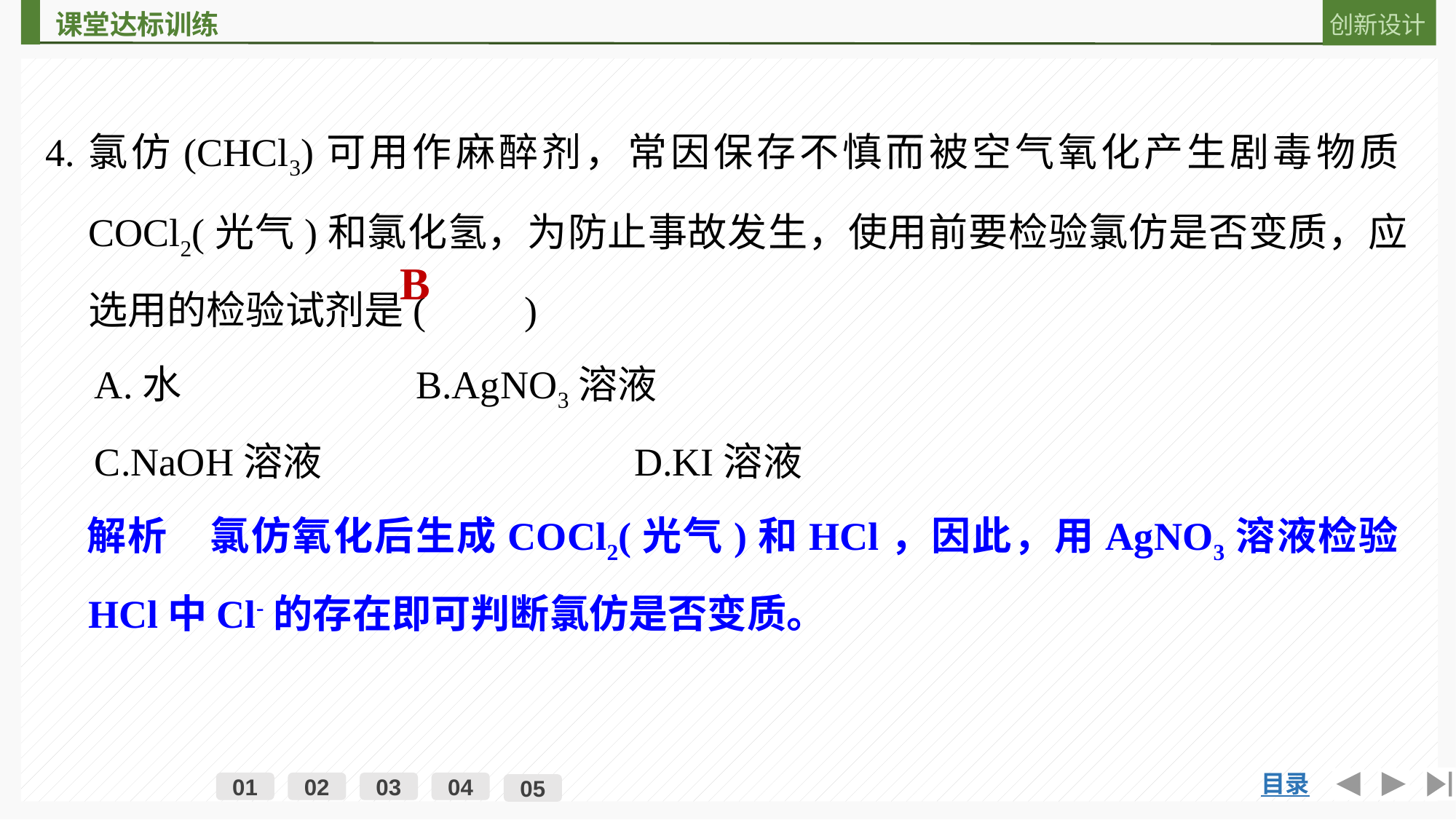

4.氯仿(CHCl3)可用作麻醉剂，常因保存不慎而被空气氧化产生剧毒物质COCl2(光气)和氯化氢，为防止事故发生，使用前要检验氯仿是否变质，应选用的检验试剂是(　　)
　A.水			B.AgNO3溶液
　C.NaOH溶液			D.KI溶液
　解析　氯仿氧化后生成COCl2(光气)和HCl，因此，用AgNO3溶液检验HCl中Cl-的存在即可判断氯仿是否变质。
B